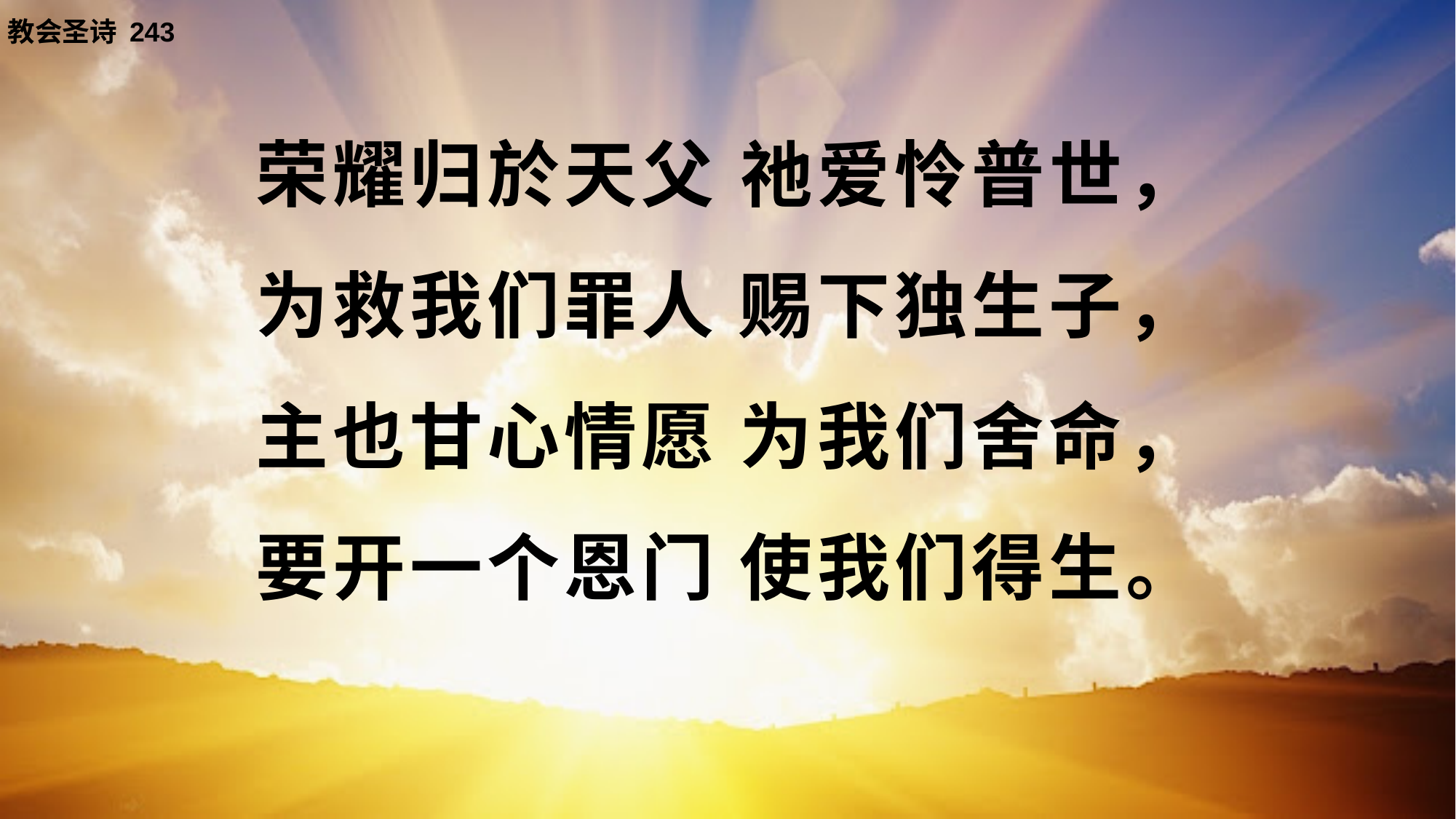

教会圣诗 243
荣耀归於天父 祂爱怜普世，
为救我们罪人 赐下独生子，
主也甘心情愿 为我们舍命，
要开一个恩门 使我们得生。